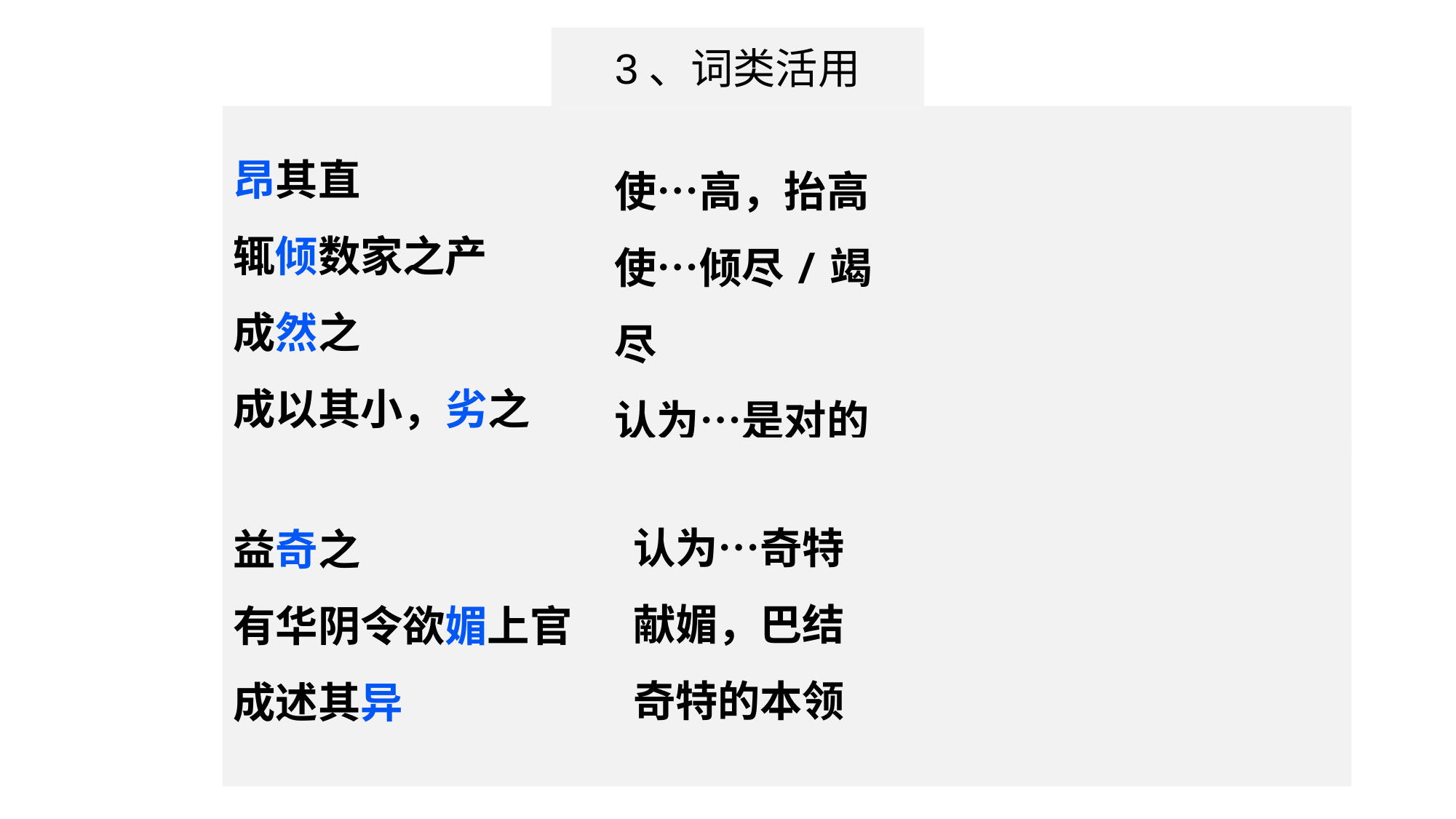

3、词类活用
昂其直
辄倾数家之产
成然之
成以其小，劣之
使…高，抬高
使…倾尽/竭尽
认为…是对的
认为…劣/差
益奇之
有华阴令欲媚上官
成述其异
认为…奇特
献媚，巴结
奇特的本领